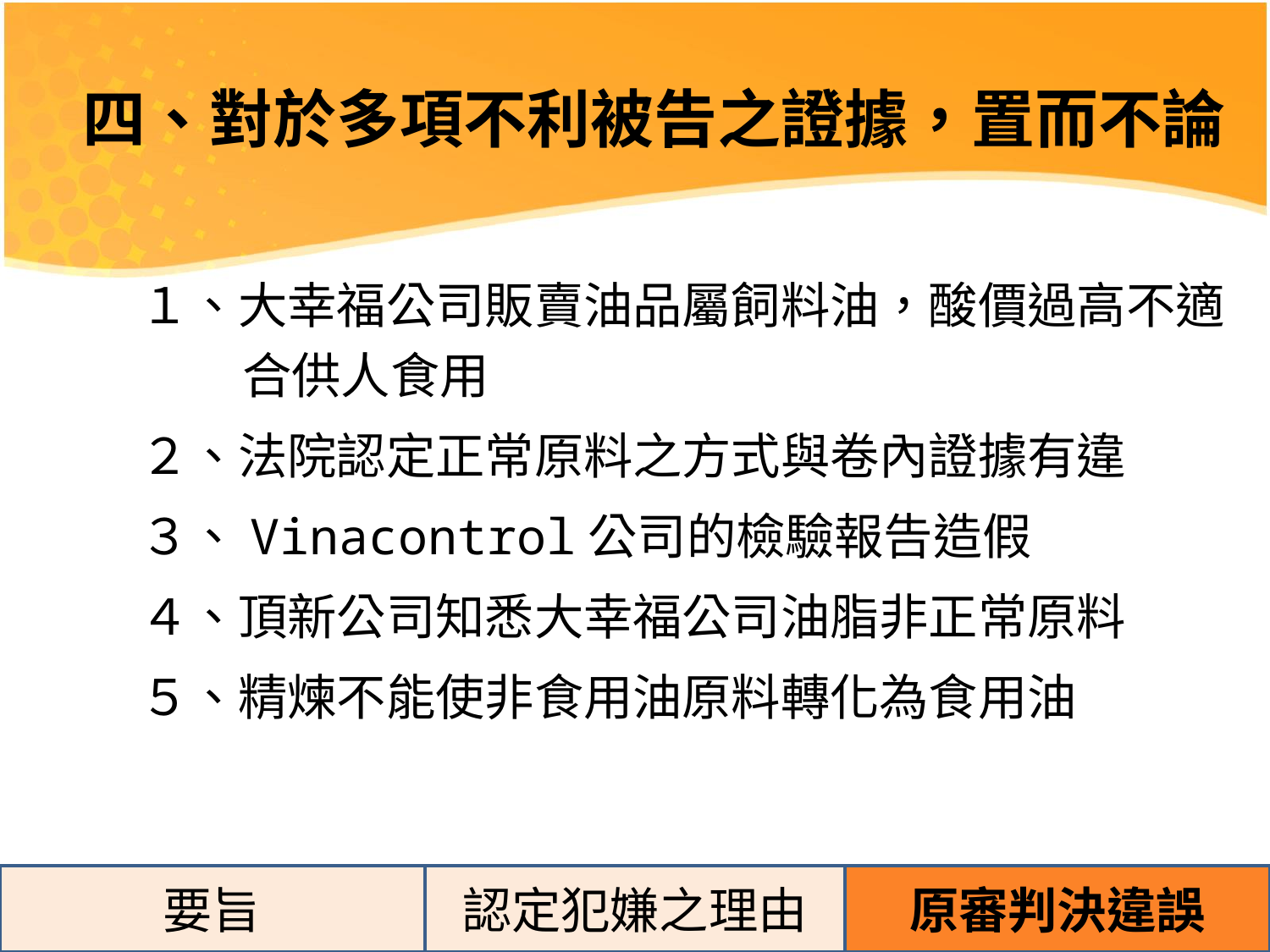

# 四、對於多項不利被告之證據，置而不論

１、大幸福公司販賣油品屬飼料油，酸價過高不適合供人食用
２、法院認定正常原料之方式與卷內證據有違
３、Vinacontrol公司的檢驗報告造假
４、頂新公司知悉大幸福公司油脂非正常原料
５、精煉不能使非食用油原料轉化為食用油